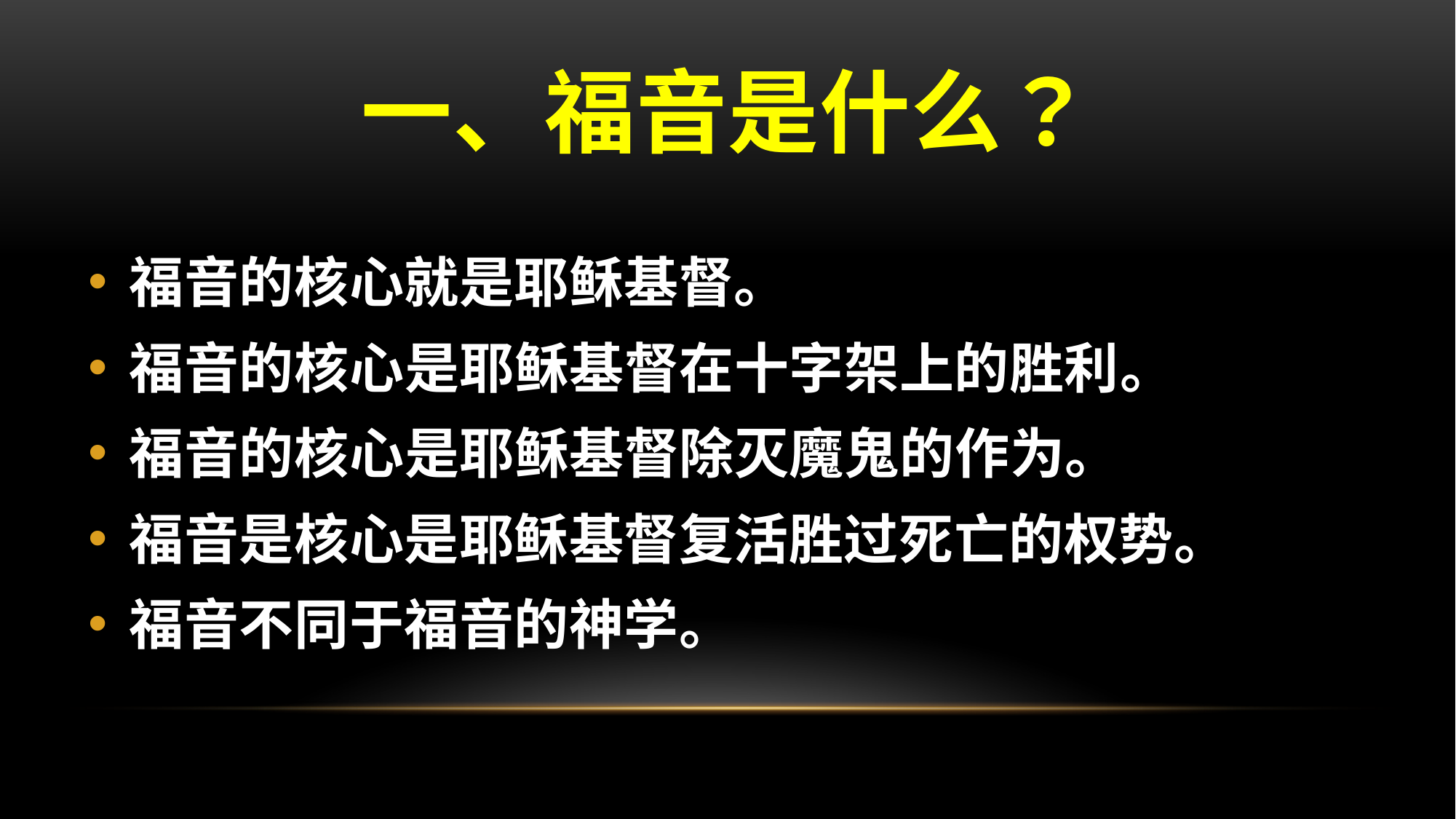

# 一、福音是什么？

福音的核心就是耶稣基督。
福音的核心是耶稣基督在十字架上的胜利。
福音的核心是耶稣基督除灭魔鬼的作为。
福音是核心是耶稣基督复活胜过死亡的权势。
福音不同于福音的神学。